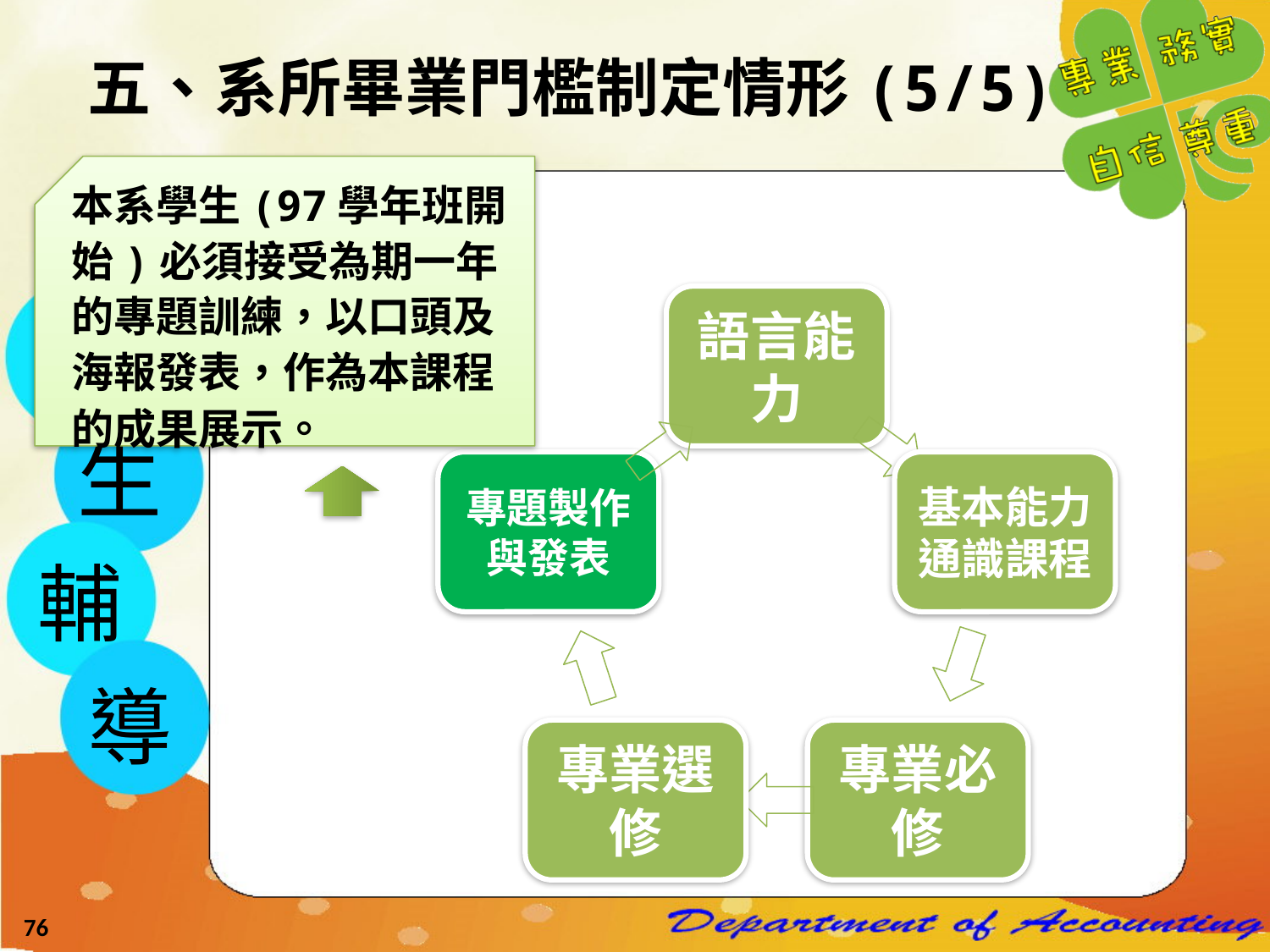

五、系所畢業門檻制定情形(5/5)
本系學生(97學年班開始)必須接受為期一年的專題訓練，以口頭及海報發表，作為本課程的成果展示。
基本能力通識課程
專業必修
專業選修
專題製作與發表
語言能力
學
生
輔
導

76